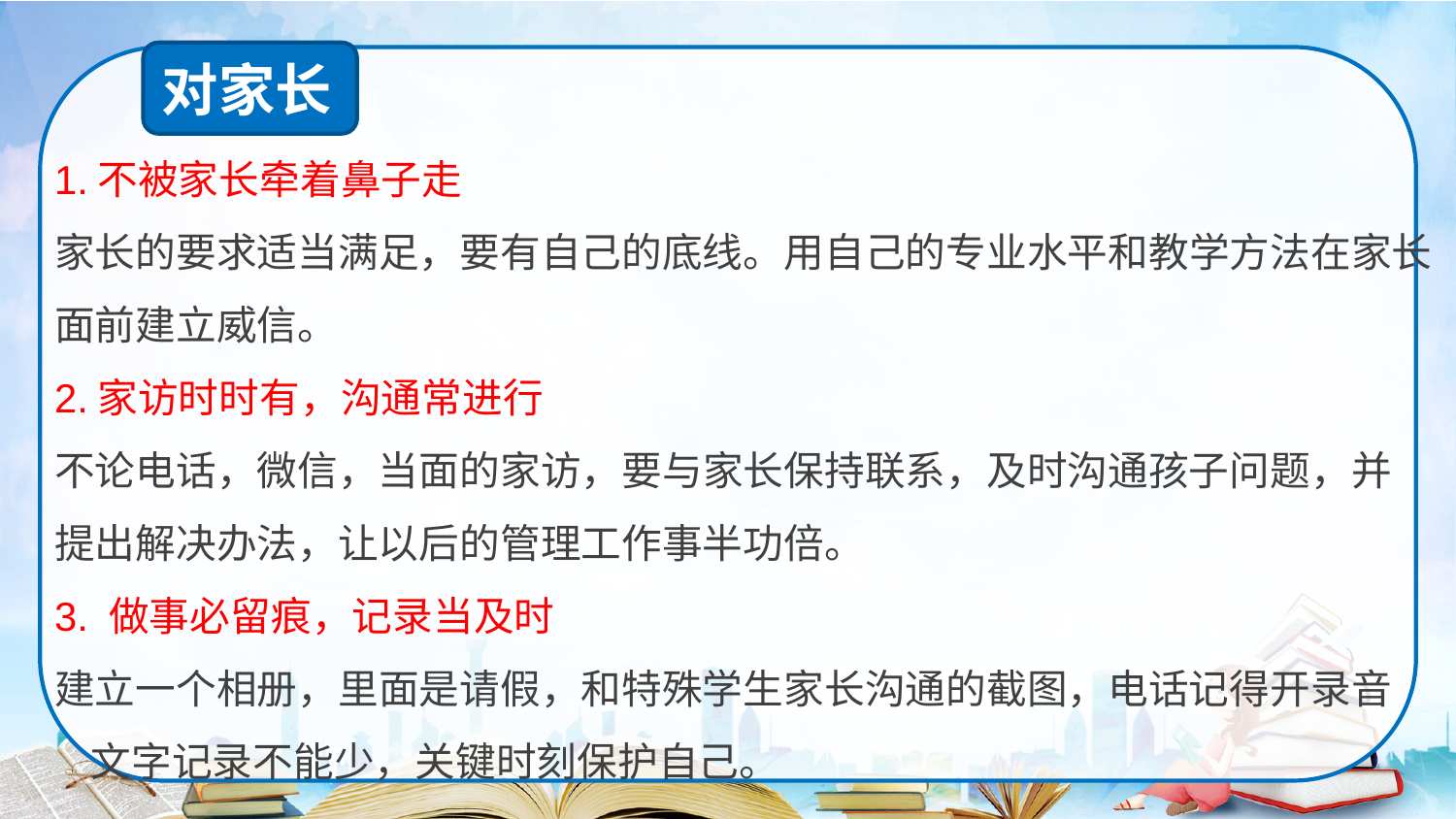

对家长
1.不被家长牵着鼻子走
家长的要求适当满足，要有自己的底线。用自己的专业水平和教学方法在家长
面前建立威信。
2.家访时时有，沟通常进行
不论电话，微信，当面的家访，要与家长保持联系，及时沟通孩子问题，并
提出解决办法，让以后的管理工作事半功倍。
3. 做事必留痕，记录当及时
建立一个相册，里面是请假，和特殊学生家长沟通的截图，电话记得开录音
   文字记录不能少，关键时刻保护自己。